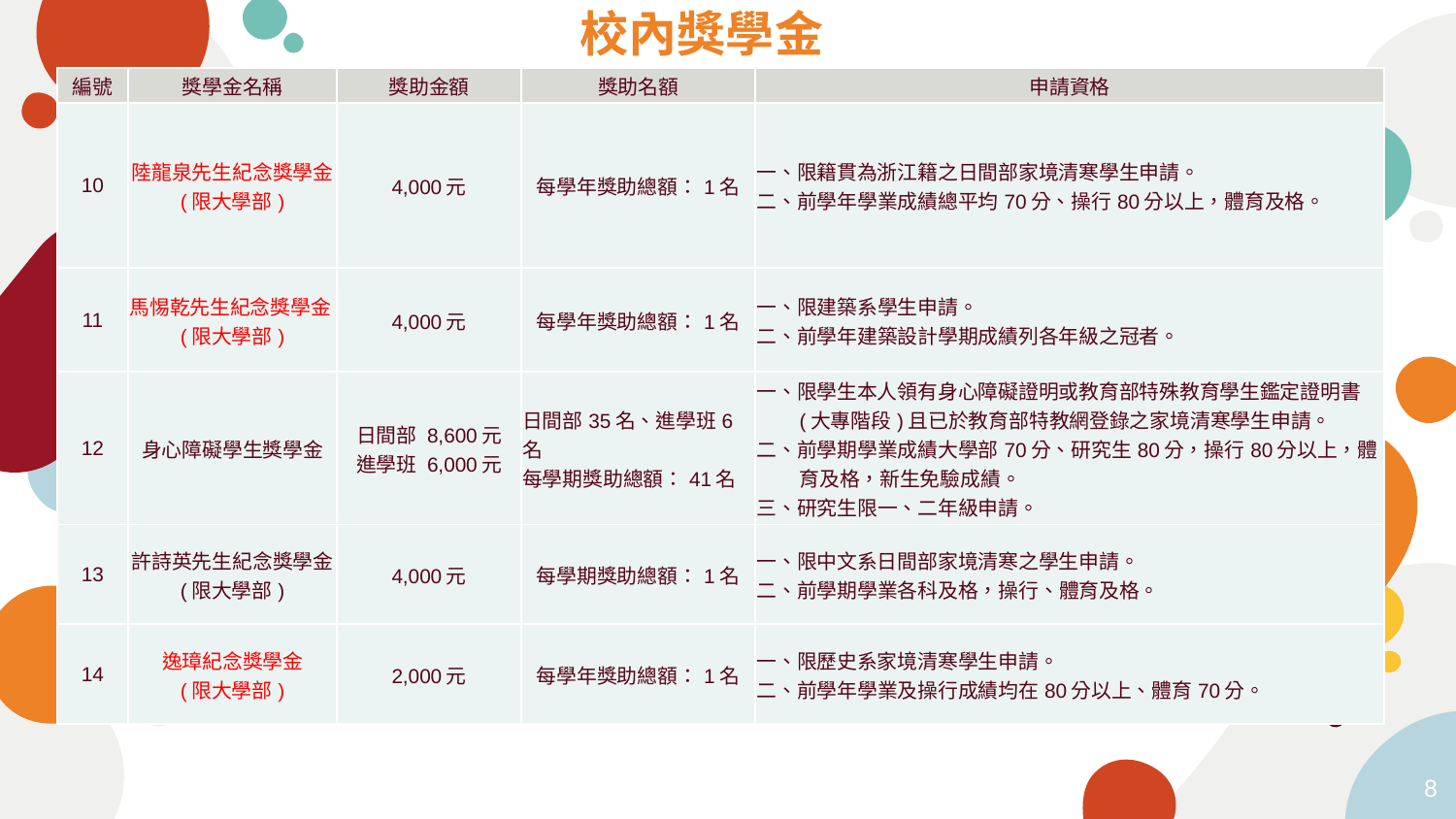

校內獎學金
| 編號 | 獎學金名稱 | 獎助金額 | 獎助名額 | 申請資格 |
| --- | --- | --- | --- | --- |
| 10 | 陸龍泉先生紀念獎學金 (限大學部) | 4,000元 | 每學年獎助總額：1名 | 一、限籍貫為浙江籍之日間部家境清寒學生申請。 二、前學年學業成績總平均70分、操行80分以上，體育及格。 |
| 11 | 馬惕乾先生紀念獎學金(限大學部) | 4,000元 | 每學年獎助總額：1名 | 一、限建築系學生申請。 二、前學年建築設計學期成績列各年級之冠者。 |
| 12 | 身心障礙學生獎學金 | 日間部 8,600元 進學班 6,000元 | 日間部35名、進學班6名 每學期獎助總額：41名 | 一、限學生本人領有身心障礙證明或教育部特殊教育學生鑑定證明書(大專階段)且已於教育部特教網登錄之家境清寒學生申請。 二、前學期學業成績大學部70分、研究生80分，操行80分以上，體育及格，新生免驗成績。 三、研究生限一、二年級申請。 |
| 13 | 許詩英先生紀念獎學金 (限大學部) | 4,000元 | 每學期獎助總額：1名 | 一、限中文系日間部家境清寒之學生申請。 二、前學期學業各科及格，操行、體育及格。 |
| 14 | 逸璋紀念獎學金 (限大學部) | 2,000元 | 每學年獎助總額：1名 | 一、限歷史系家境清寒學生申請。 二、前學年學業及操行成績均在80分以上、體育70分。 |
8